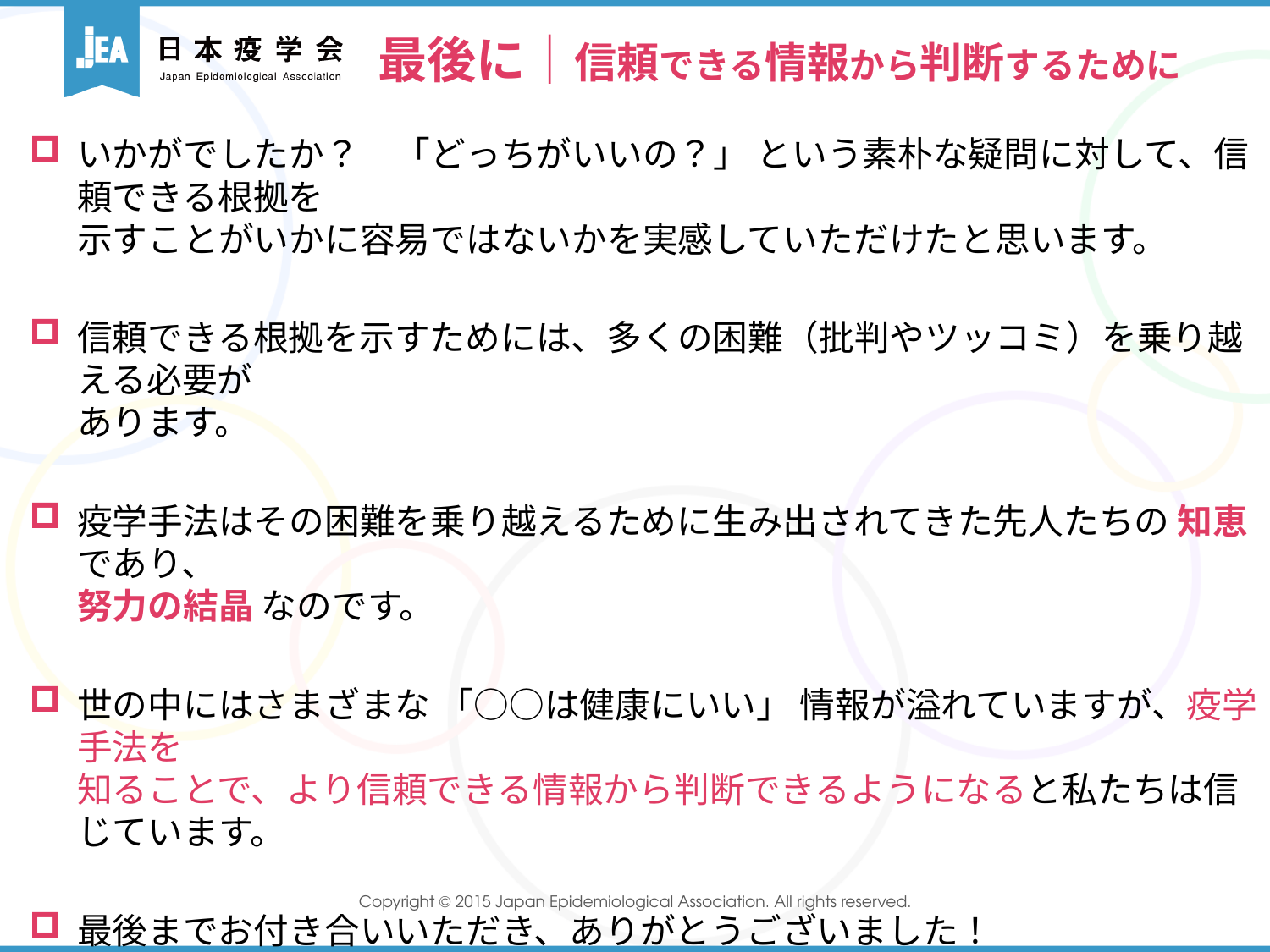

# 最後に｜信頼できる情報から判断するために
いかがでしたか？　「どっちがいいの？」 という素朴な疑問に対して、信頼できる根拠を
示すことがいかに容易ではないかを実感していただけたと思います。

信頼できる根拠を示すためには、多くの困難（批判やツッコミ）を乗り越える必要が
あります。

疫学手法はその困難を乗り越えるために生み出されてきた先人たちの 知恵 であり、
努力の結晶 なのです。

世の中にはさまざまな 「○○は健康にいい」 情報が溢れていますが、疫学手法を
知ることで、より信頼できる情報から判断できるようになると私たちは信じています。

最後までお付き合いいただき、ありがとうございました！